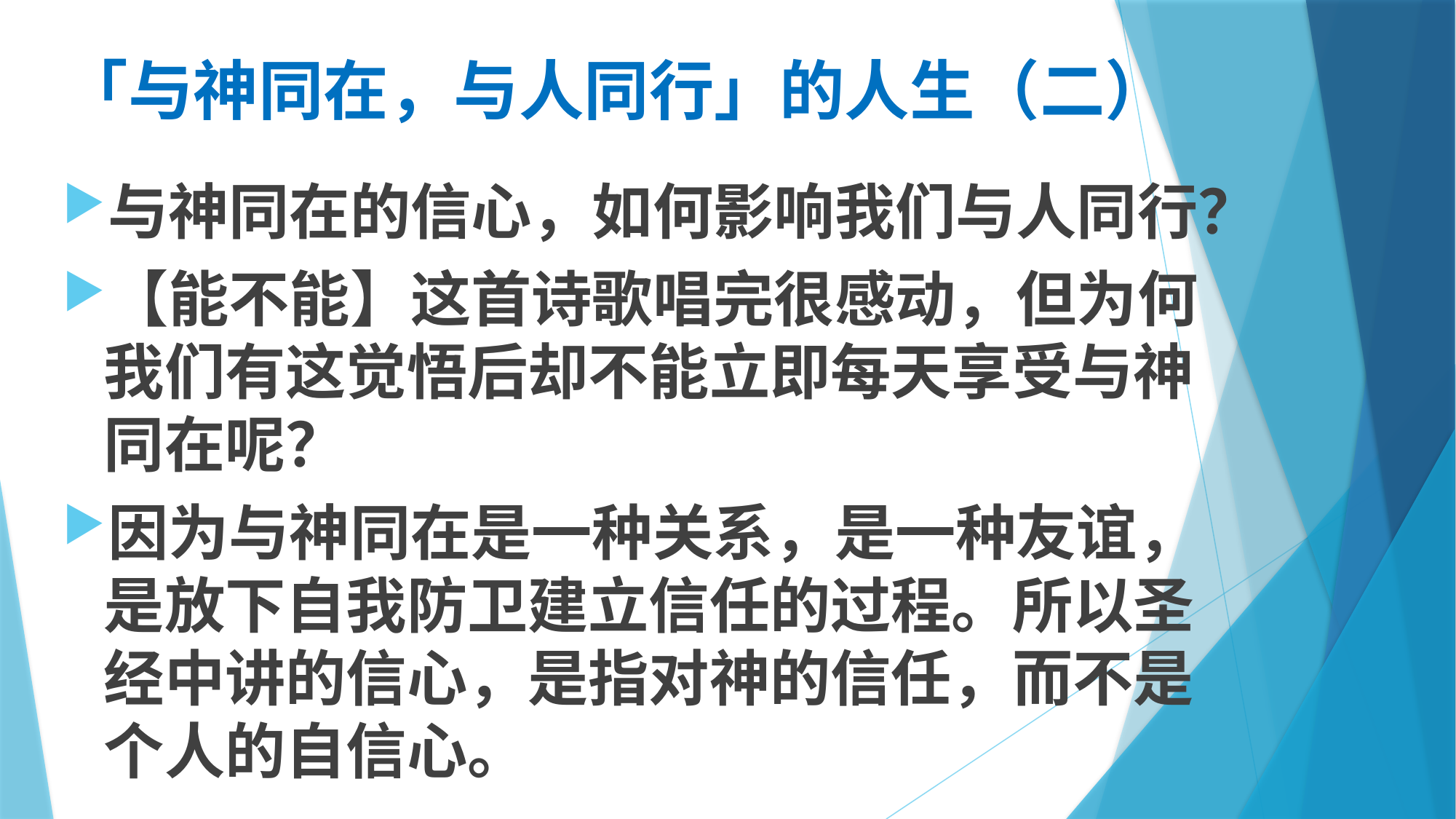

# 「与神同在，与人同行」的人生（二）
与神同在的信心，如何影响我们与人同行？
【能不能】这首诗歌唱完很感动，但为何我们有这觉悟后却不能立即每天享受与神同在呢？
因为与神同在是一种关系，是一种友谊，是放下自我防卫建立信任的过程。所以圣经中讲的信心，是指对神的信任，而不是个人的自信心。